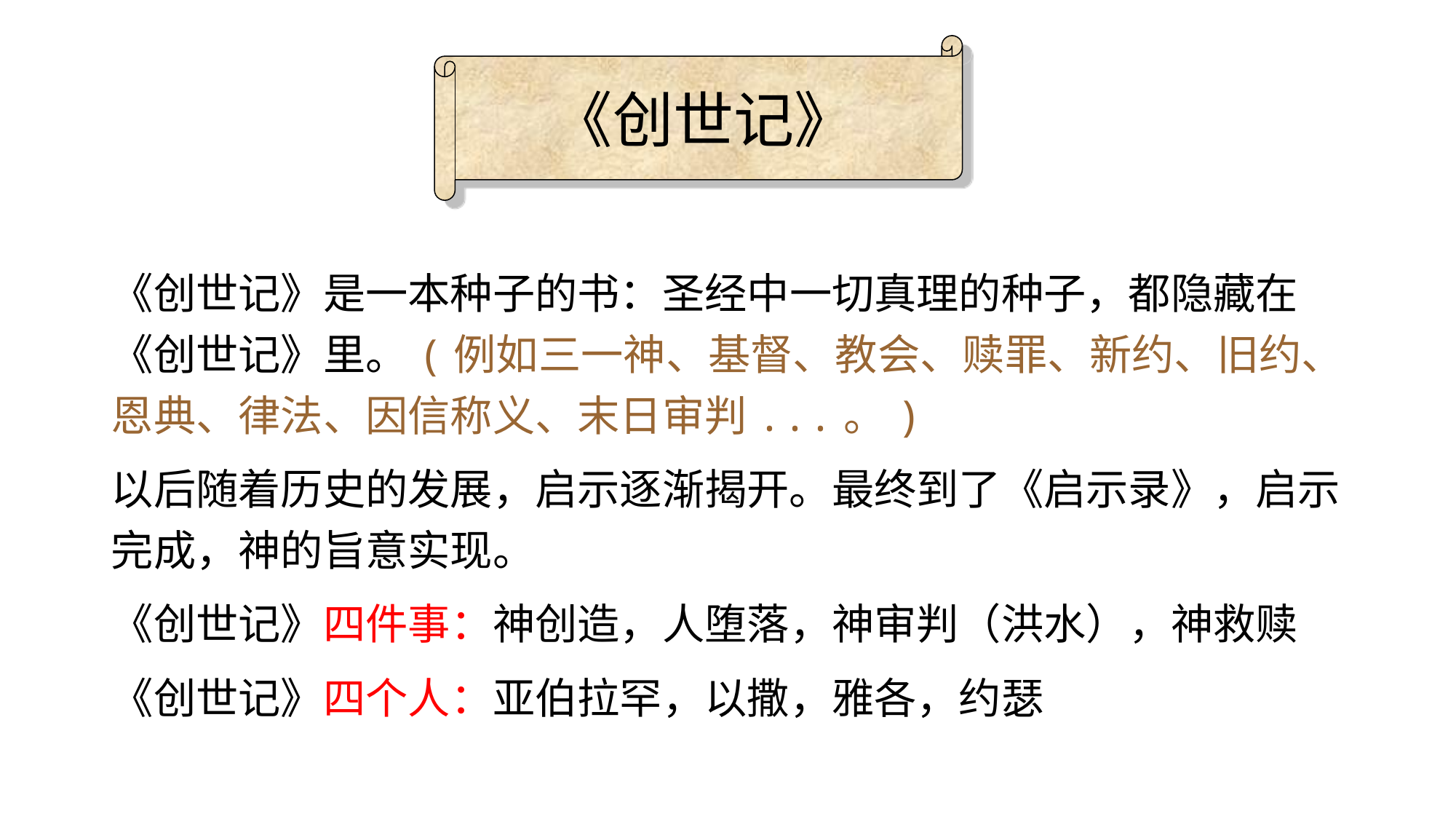

《创世记》
《创世记》是一本种子的书：圣经中一切真理的种子，都隐藏在《创世记》里。(例如三一神、基督、教会、赎罪、新约、旧约、恩典、律法、因信称义、末日审判...。)
以后随着历史的发展，启示逐渐揭开。最终到了《启示录》，启示完成，神的旨意实现。
《创世记》四件事：神创造，人堕落，神审判（洪水），神救赎
《创世记》四个人：亚伯拉罕，以撒，雅各，约瑟